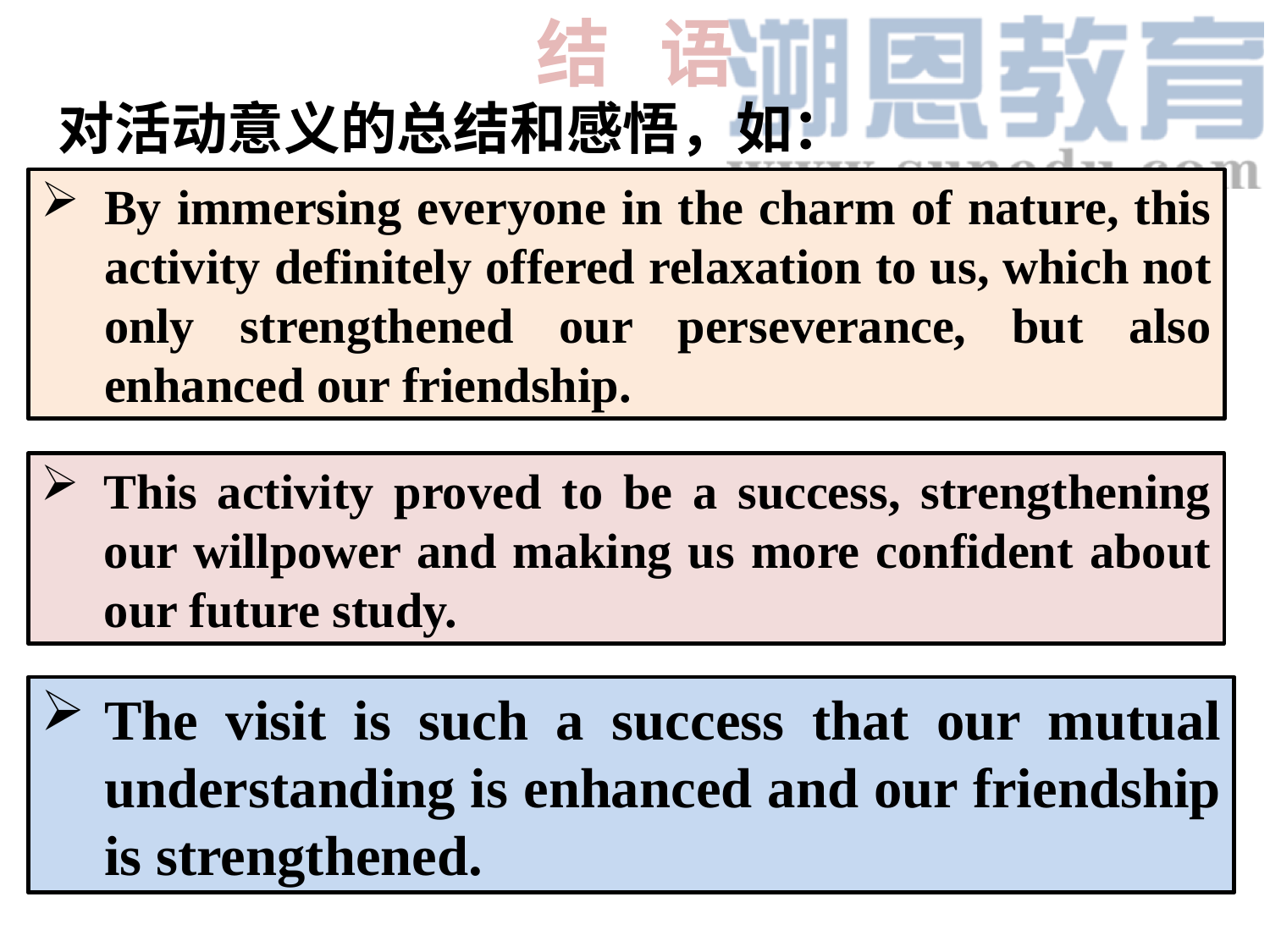

# 结   语
对活动意义的总结和感悟，如：
By immersing everyone in the charm of nature, this activity definitely offered relaxation to us, which not only strengthened our perseverance, but also enhanced our friendship.
This activity proved to be a success, strengthening our willpower and making us more confident about our future study.
The visit is such a success that our mutual understanding is enhanced and our friendship is strengthened.